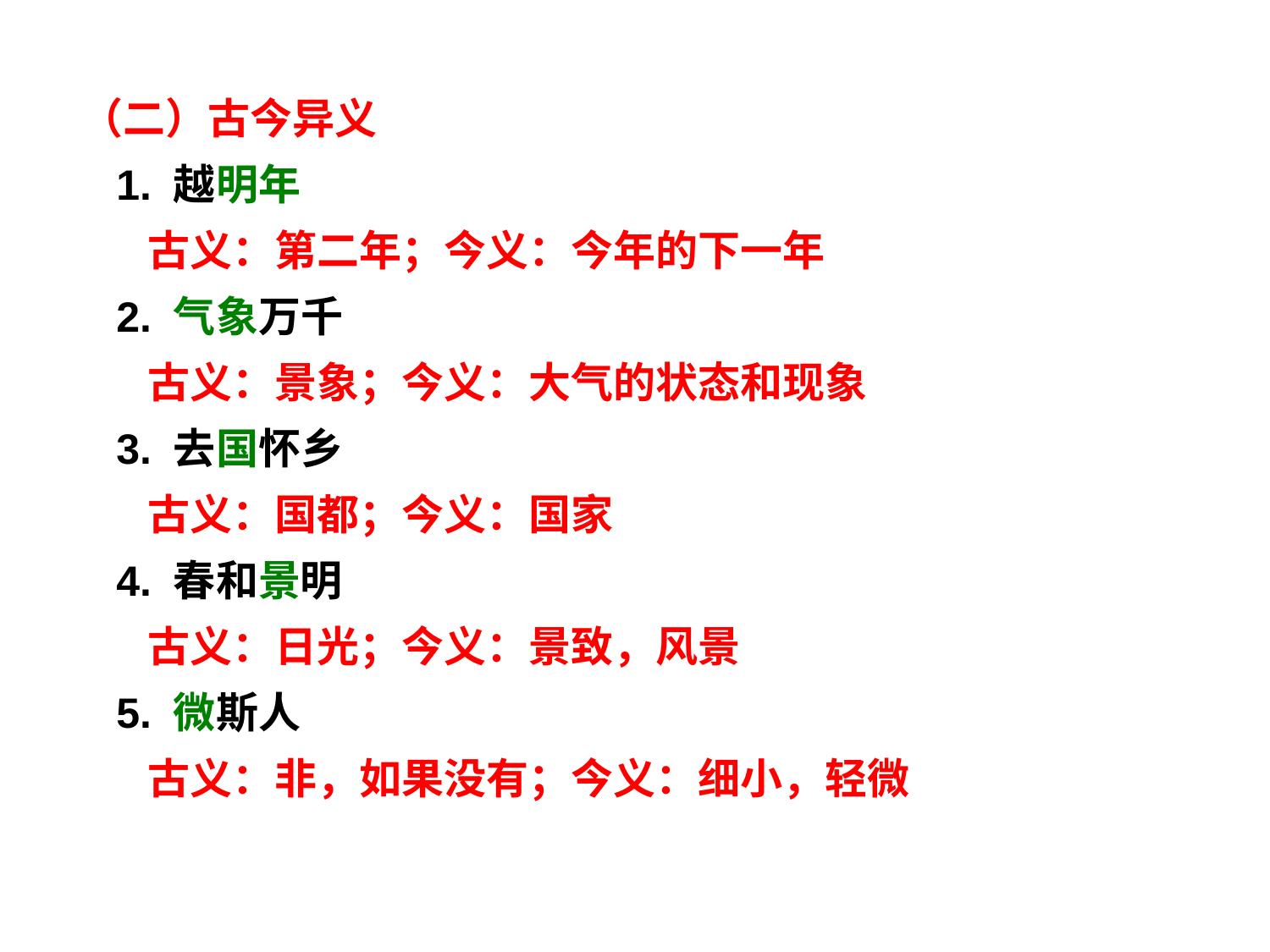

（二）古今异义
   1. 越明年
      古义：第二年；今义：今年的下一年
   2. 气象万千
      古义：景象；今义：大气的状态和现象
   3. 去国怀乡
      古义：国都；今义：国家
   4. 春和景明
      古义：日光；今义：景致，风景
   5. 微斯人
      古义：非，如果没有；今义：细小，轻微